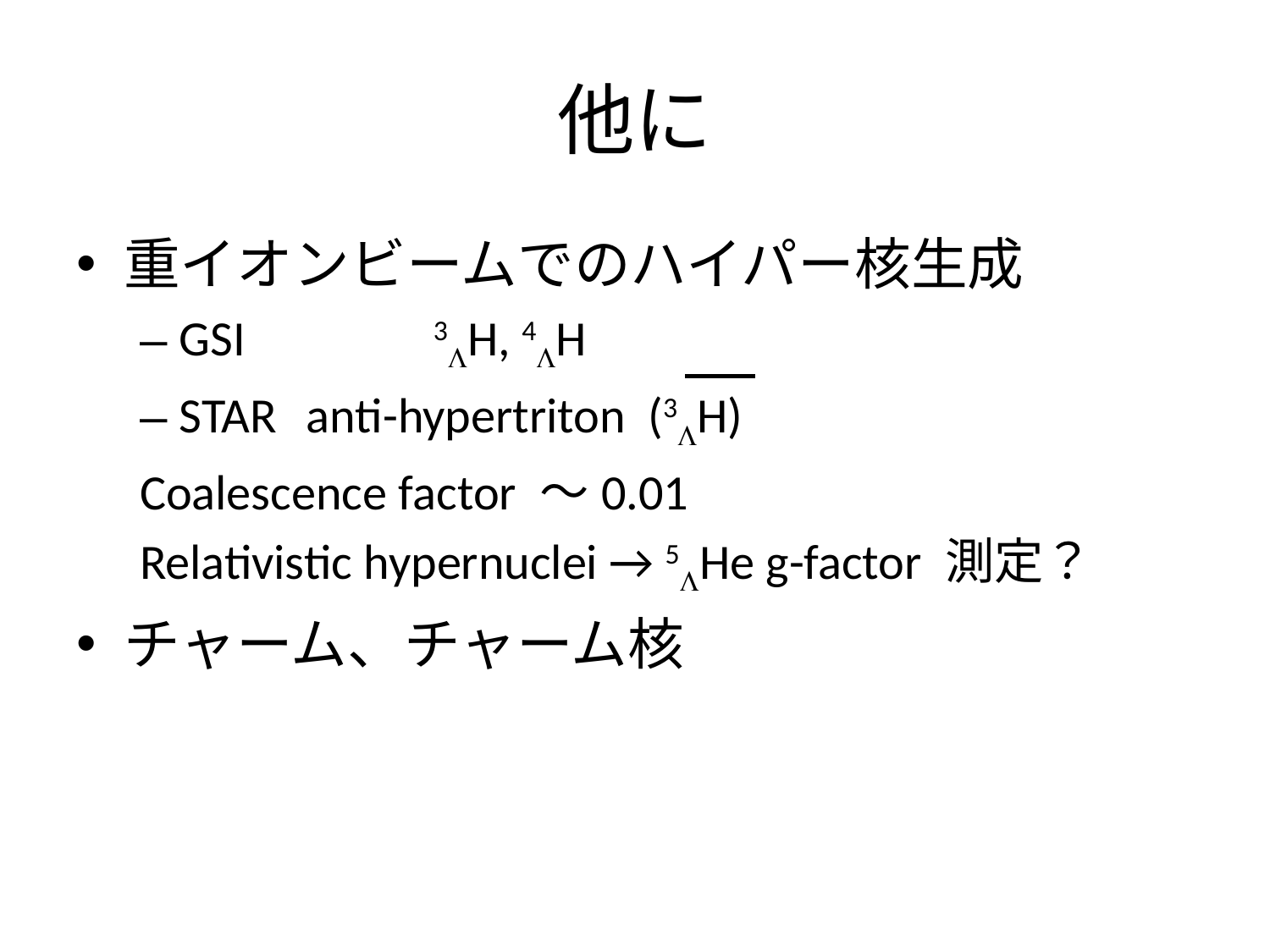

# 他に
重イオンビームでのハイパー核生成
GSI　	3ΛH, 4ΛH
STAR 	anti-hypertriton  (3ΛH)
Coalescence factor ～0.01
Relativistic hypernuclei → 5ΛHe g-factor 測定？
チャーム、チャーム核